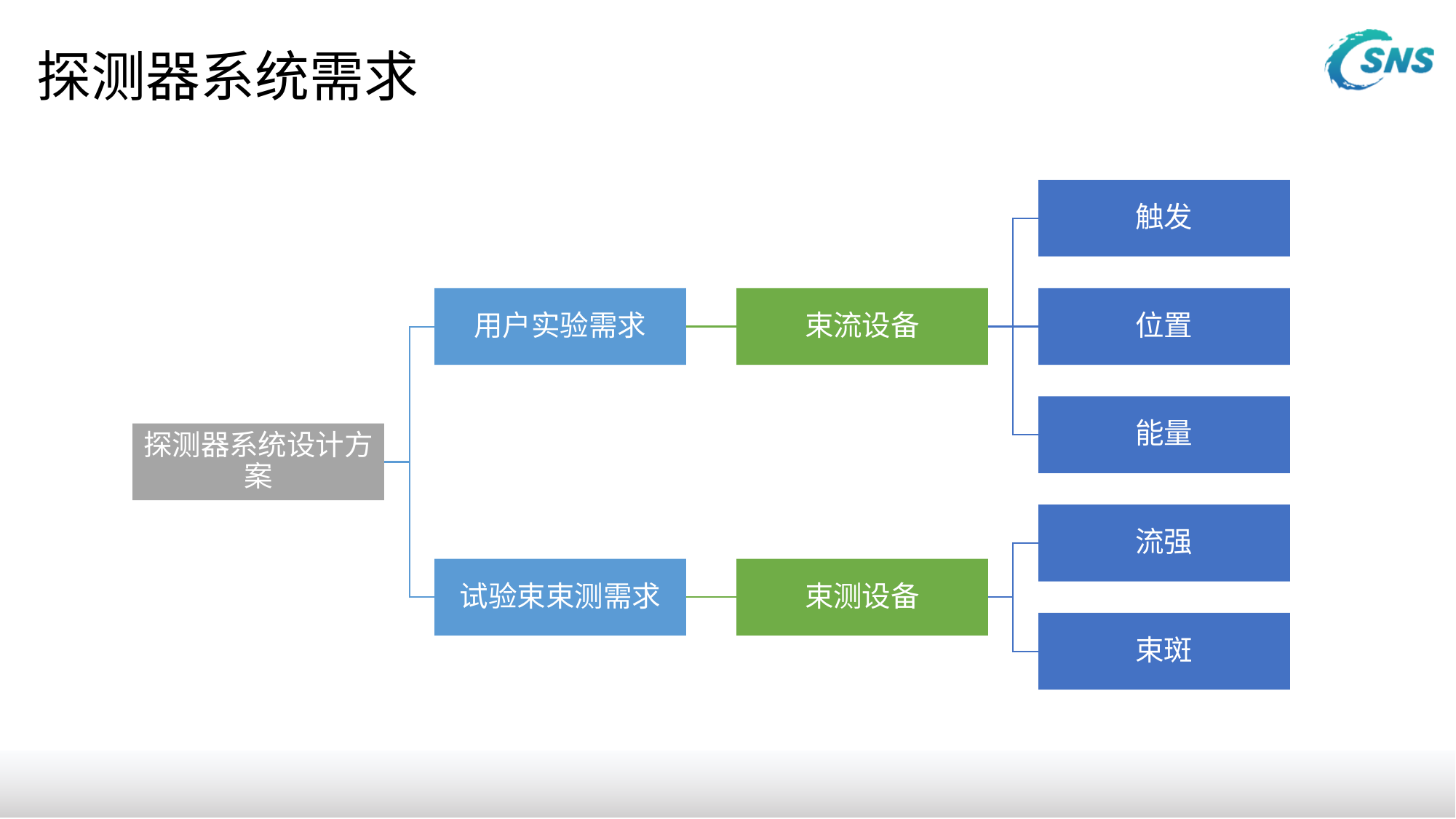

# 探测器系统需求
探测器系统设计方案
用户实验需求
束流设备
触发
位置
能量
试验束束测需求
束测设备
流强
束斑